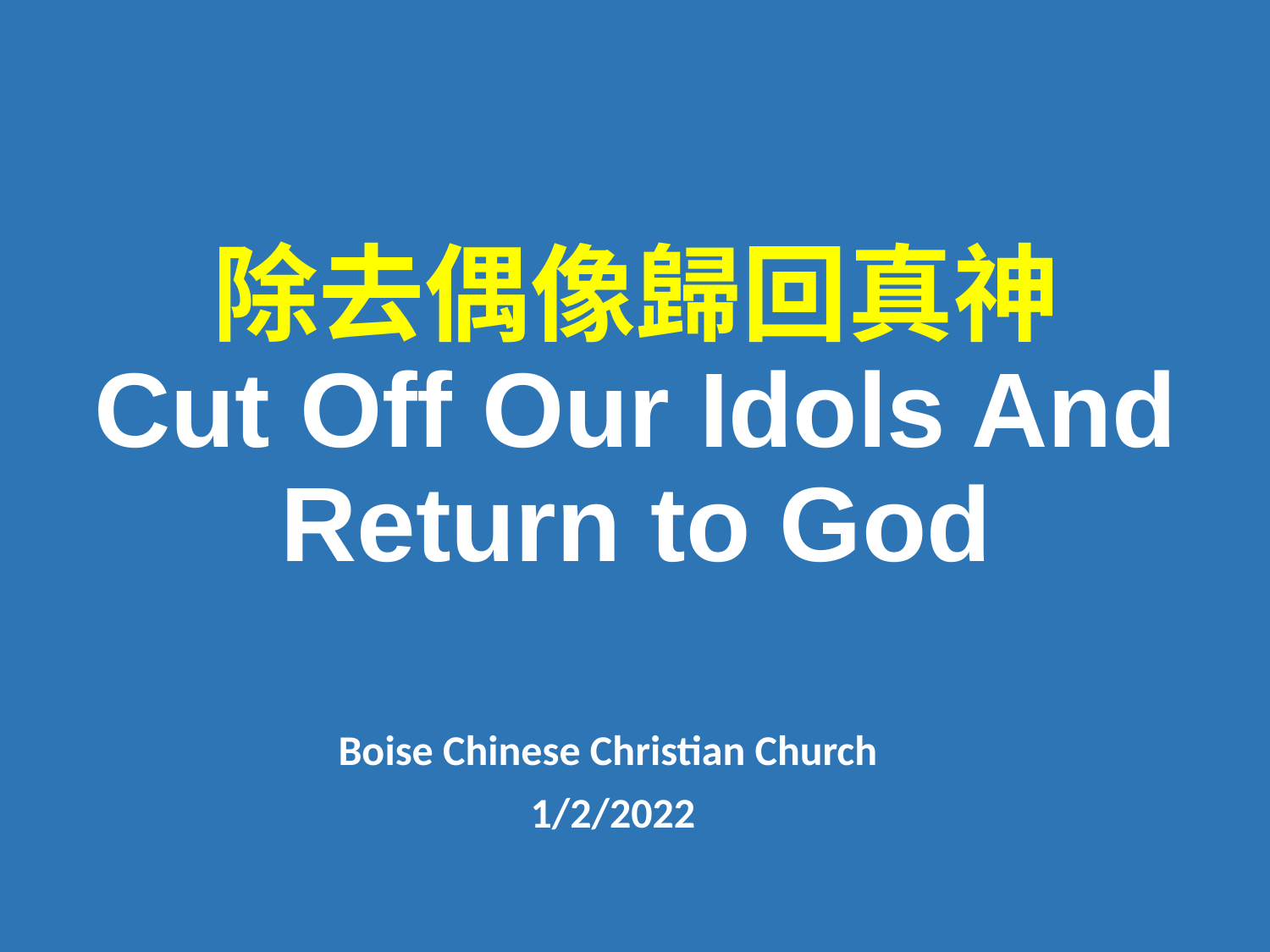

# 除去偶像歸回真神 Cut Off Our Idols And Return to God
Boise Chinese Christian Church
1/2/2022